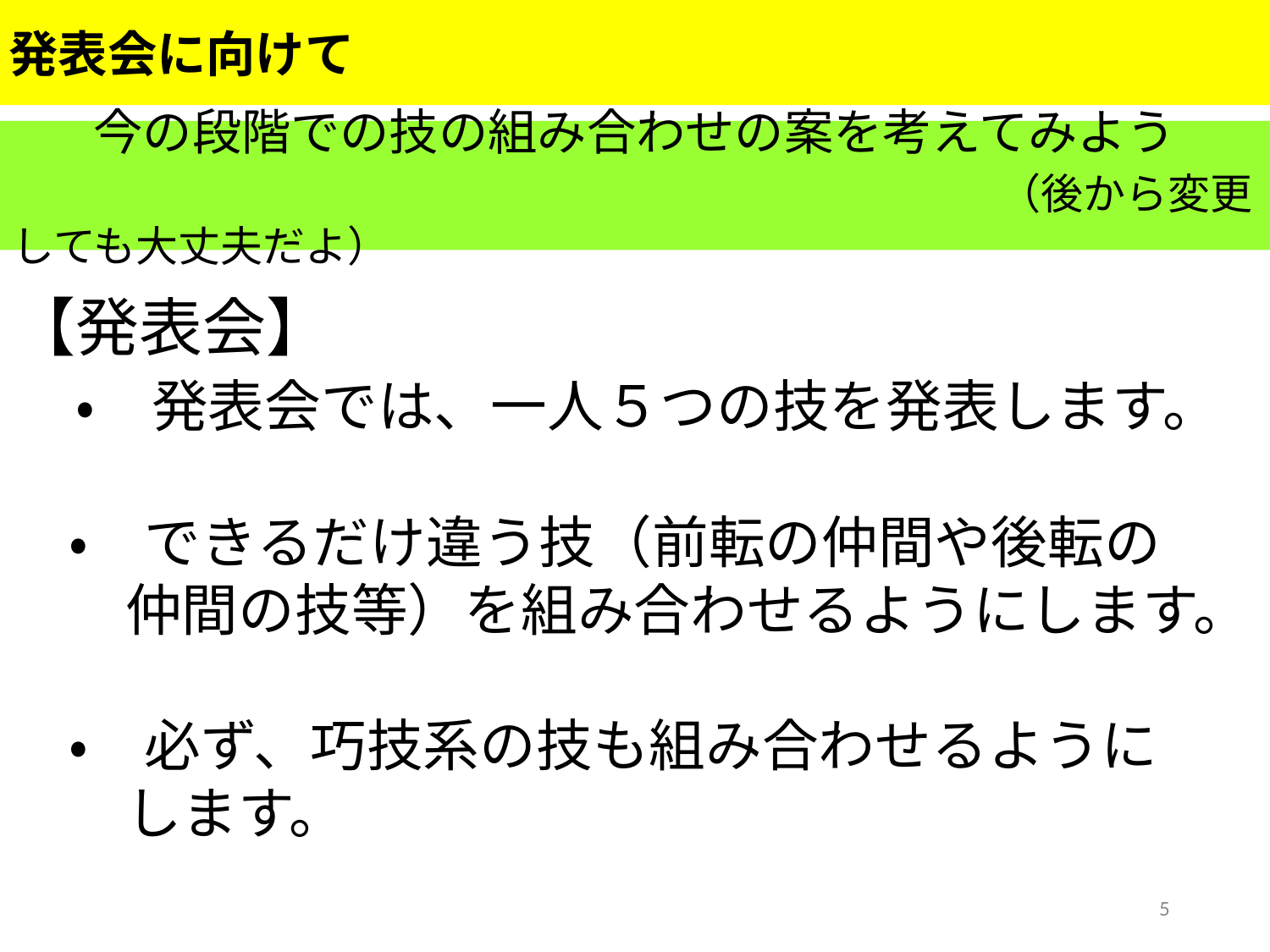

発表会に向けて
今の段階での技の組み合わせの案を考えてみよう
　　　　　　　　　　　　　　　　　　　　（後から変更しても大丈夫だよ）
【発表会】
　・　発表会では、一人５つの技を発表します。

　・　できるだけ違う技（前転の仲間や後転の
　　仲間の技等）を組み合わせるようにします。

　・　必ず、巧技系の技も組み合わせるように
　　します。
5